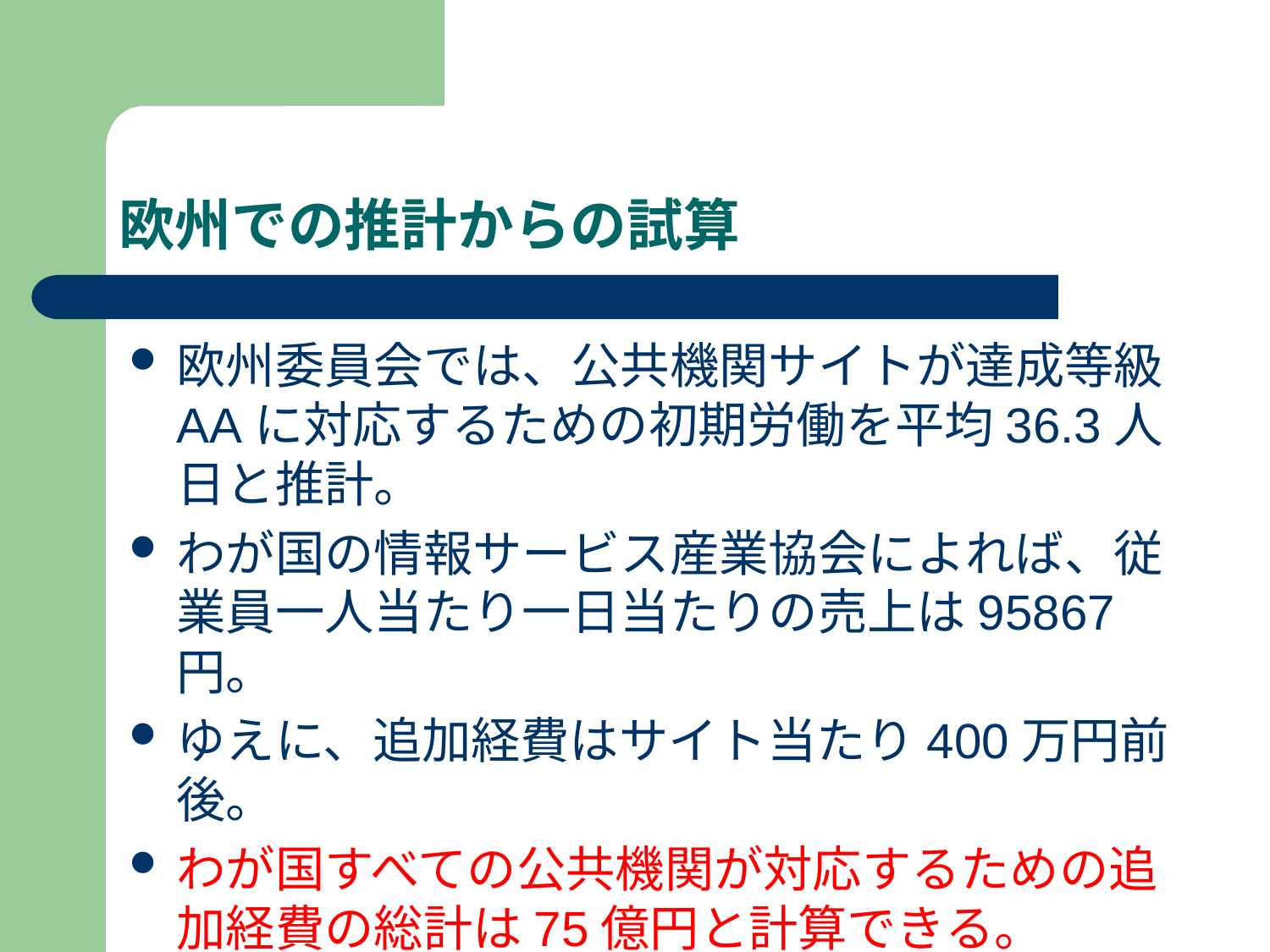

# 欧州での推計からの試算
欧州委員会では、公共機関サイトが達成等級AAに対応するための初期労働を平均36.3人日と推計。
わが国の情報サービス産業協会によれば、従業員一人当たり一日当たりの売上は95867円。
ゆえに、追加経費はサイト当たり400万円前後。
わが国すべての公共機関が対応するための追加経費の総計は75億円と計算できる。